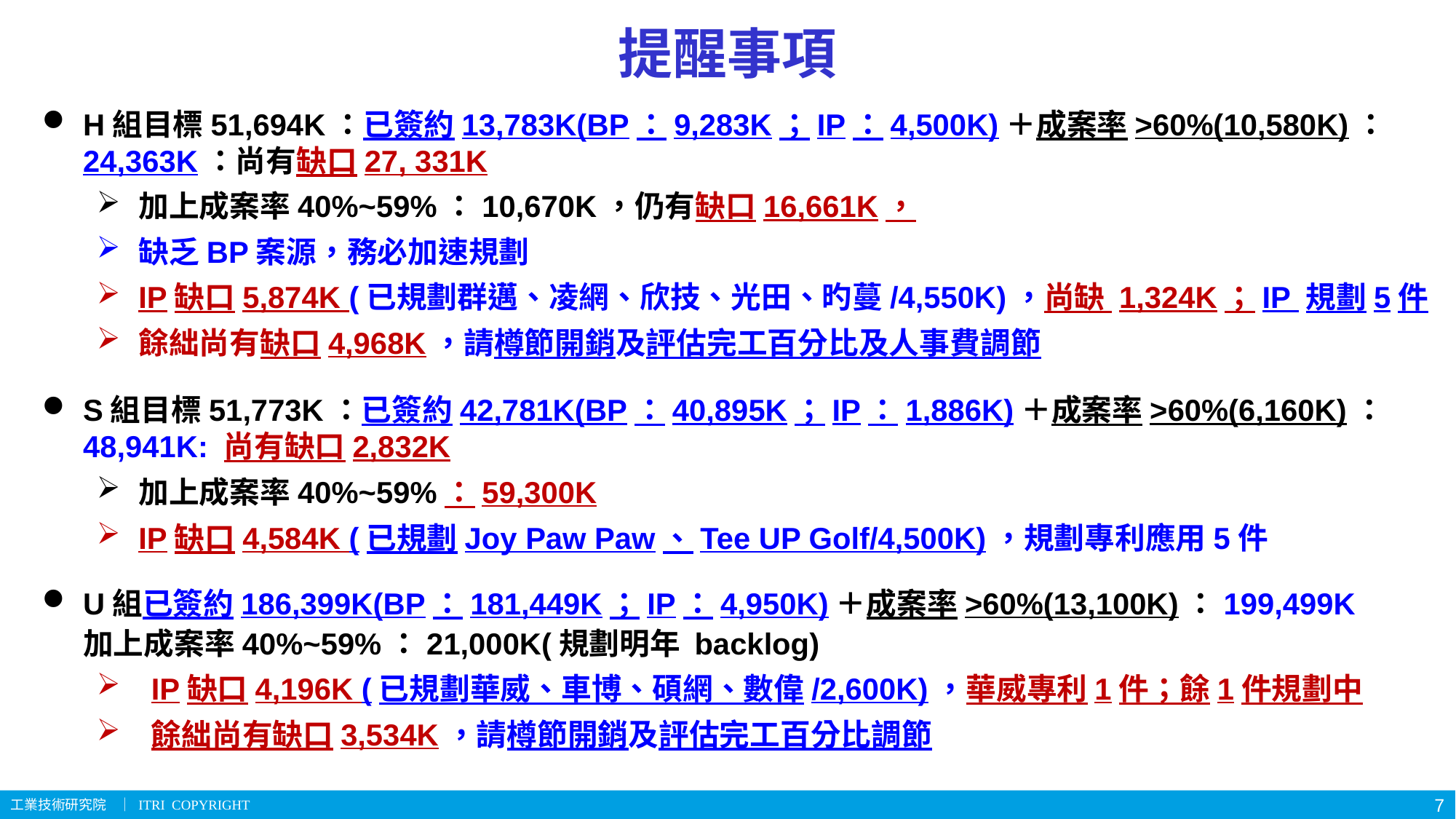

提醒事項
H組目標51,694K：已簽約13,783K(BP：9,283K；IP：4,500K)＋成案率>60%(10,580K)：24,363K：尚有缺口27, 331K
加上成案率40%~59%：10,670K，仍有缺口16,661K，
缺乏BP案源，務必加速規劃
IP缺口5,874K (已規劃群邁、凌網、欣技、光田、旳蔓/4,550K)，尚缺 1,324K；IP 規劃5件
餘絀尚有缺口4,968K，請樽節開銷及評估完工百分比及人事費調節

S組目標51,773K：已簽約42,781K(BP：40,895K；IP：1,886K)＋成案率>60%(6,160K)：48,941K: 尚有缺口2,832K
加上成案率40%~59%：59,300K
IP缺口4,584K (已規劃Joy Paw Paw、Tee UP Golf/4,500K)，規劃專利應用5件

U組已簽約186,399K(BP：181,449K；IP：4,950K)＋成案率>60%(13,100K)：199,499K
加上成案率40%~59%：21,000K(規劃明年 backlog)
IP缺口4,196K (已規劃華威、車博、碩網、數偉/2,600K)，華威專利1件；餘1件規劃中
餘絀尚有缺口3,534K，請樽節開銷及評估完工百分比調節